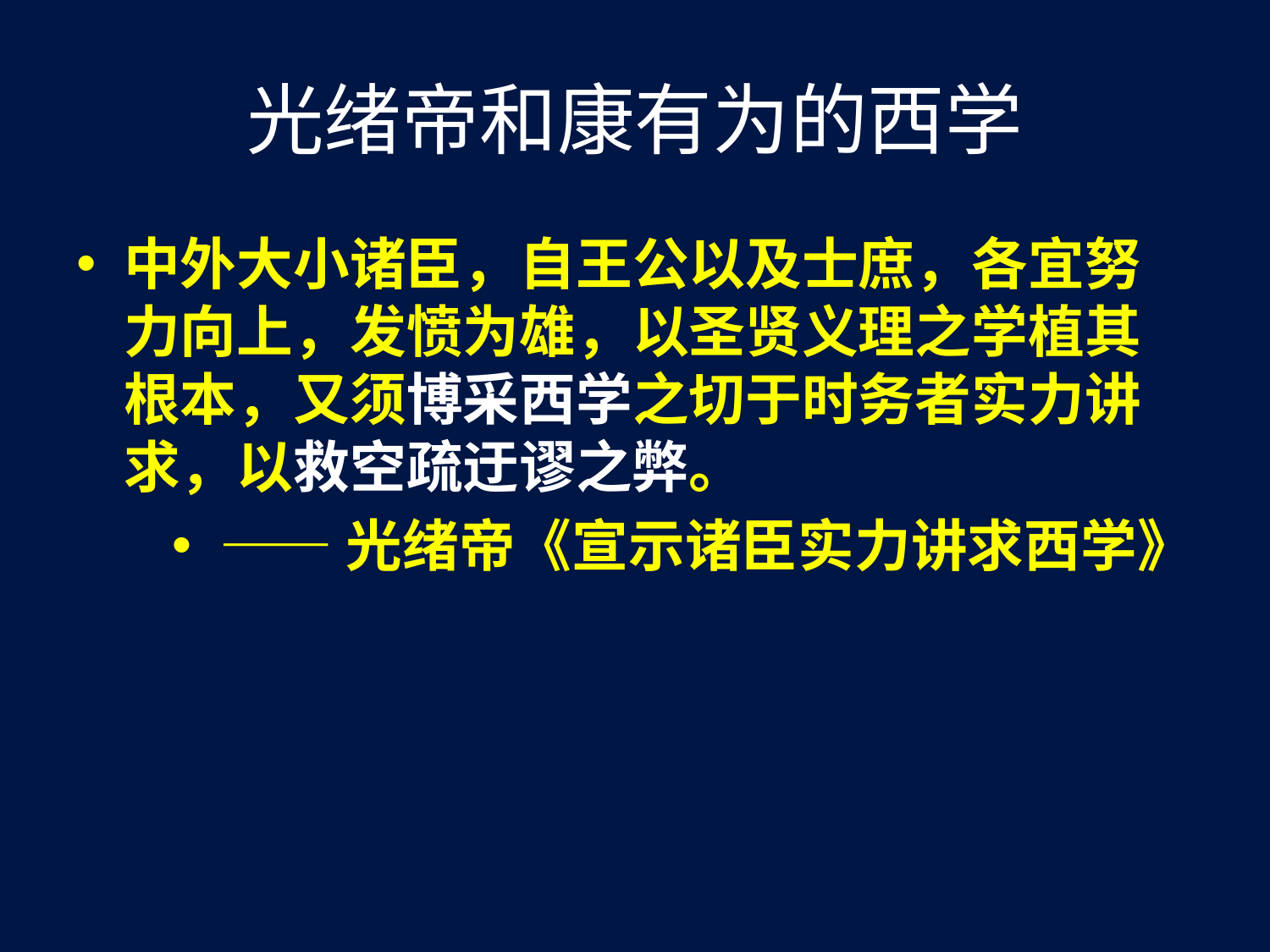

# 光绪帝和康有为的西学
中外大小诸臣，自王公以及士庶，各宜努力向上，发愤为雄，以圣贤义理之学植其根本，又须博采西学之切于时务者实力讲求，以救空疏迂谬之弊。
——光绪帝《宣示诸臣实力讲求西学》